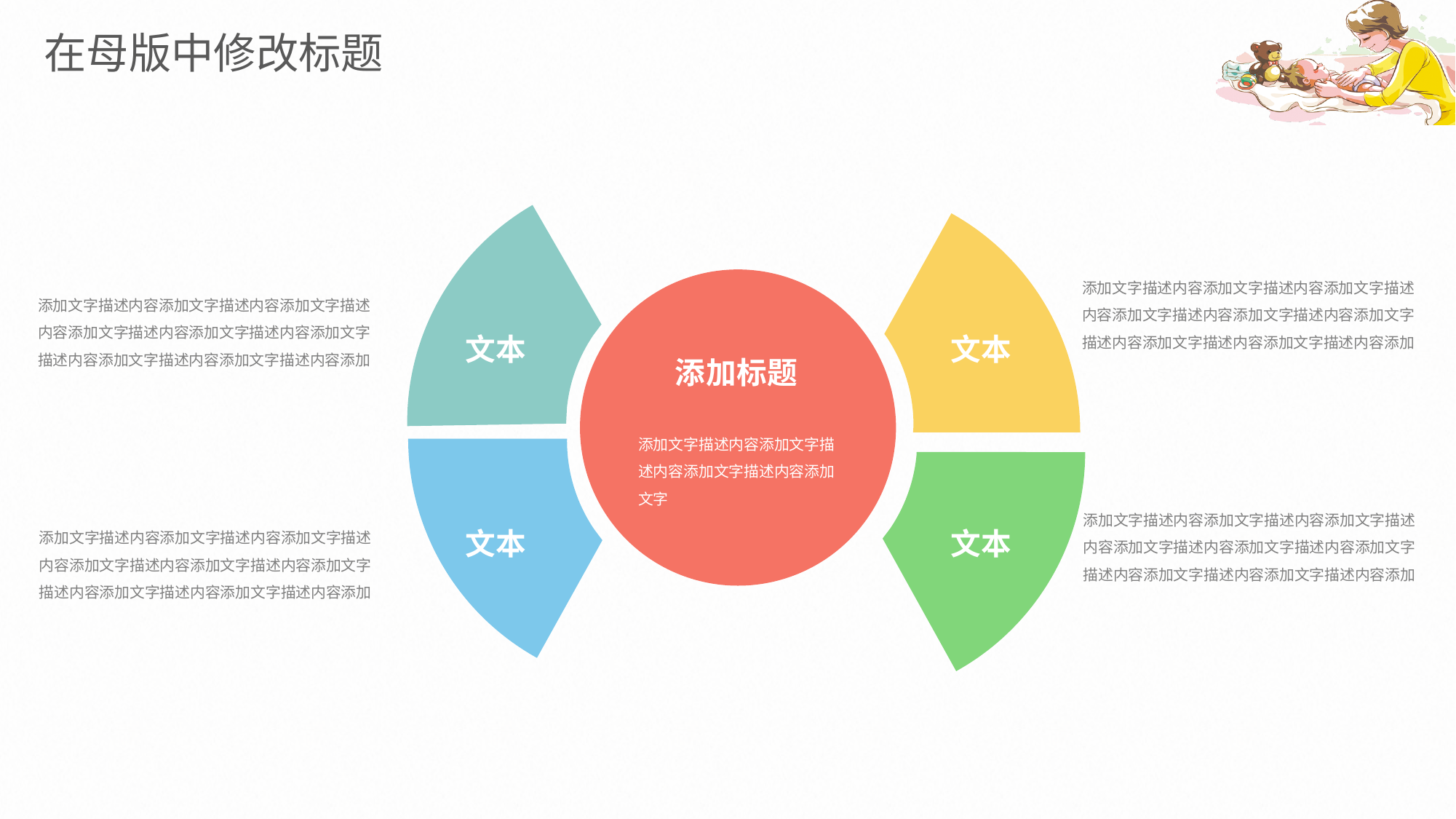

添加文字描述内容添加文字描述内容添加文字描述内容添加文字描述内容添加文字描述内容添加文字描述内容添加文字描述内容添加文字描述内容添加
添加文字描述内容添加文字描述内容添加文字描述内容添加文字描述内容添加文字描述内容添加文字描述内容添加文字描述内容添加文字描述内容添加
文本
文本
添加标题

添加文字描述内容添加文字描述内容添加文字描述内容添加文字

添加文字描述内容添加文字描述内容添加文字描述内容添加文字描述内容添加文字描述内容添加文字描述内容添加文字描述内容添加文字描述内容添加
添加文字描述内容添加文字描述内容添加文字描述内容添加文字描述内容添加文字描述内容添加文字描述内容添加文字描述内容添加文字描述内容添加
文本
文本